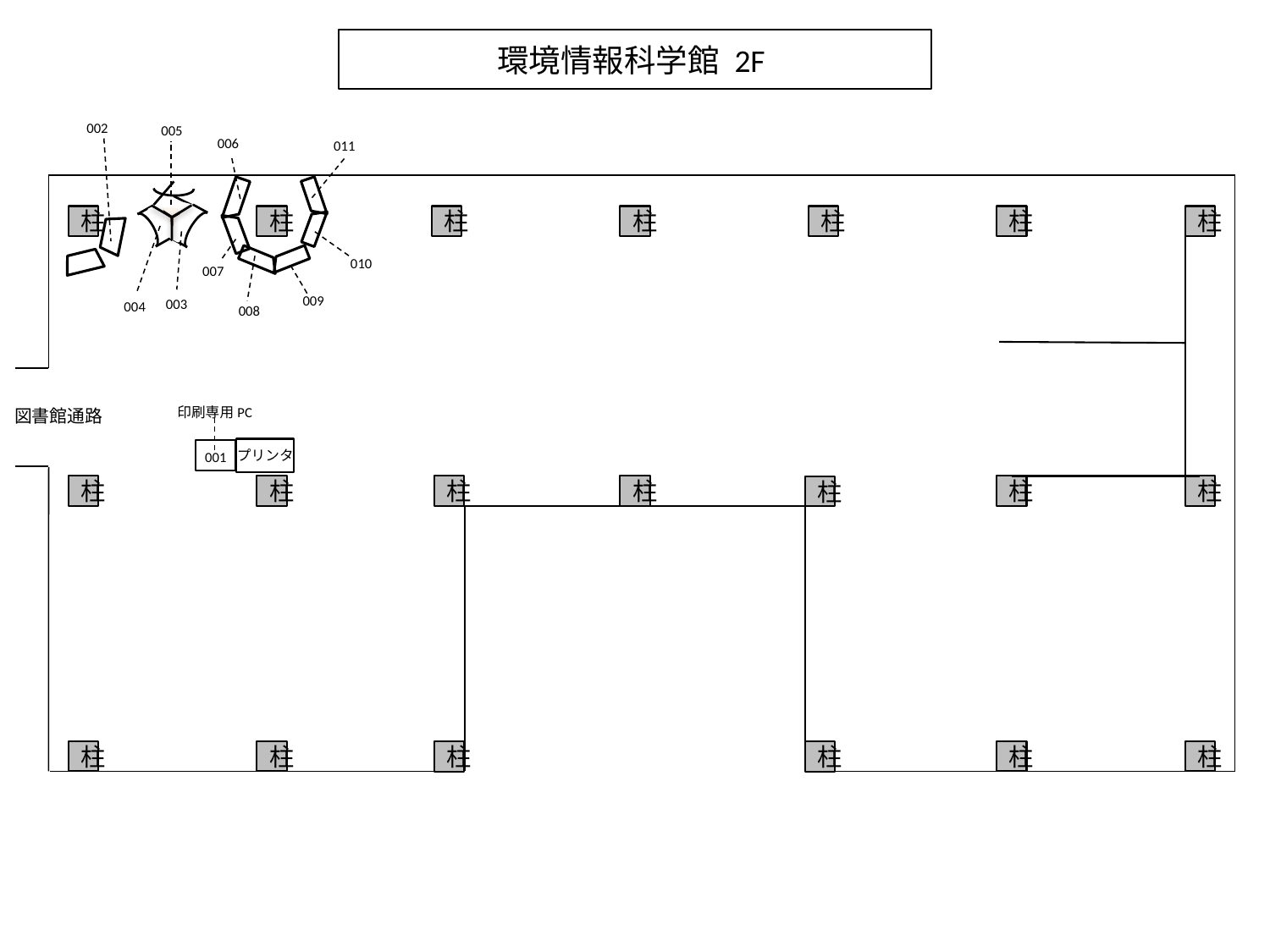

環境情報科学館 2F
002
005
006
011

柱
柱
柱
柱
柱
柱
柱

010

007
009
003
004
008
印刷専用PC
図書館通路

プリンタ
001
柱
柱
柱
柱
柱
柱
柱
柱
柱
柱
柱
柱
柱